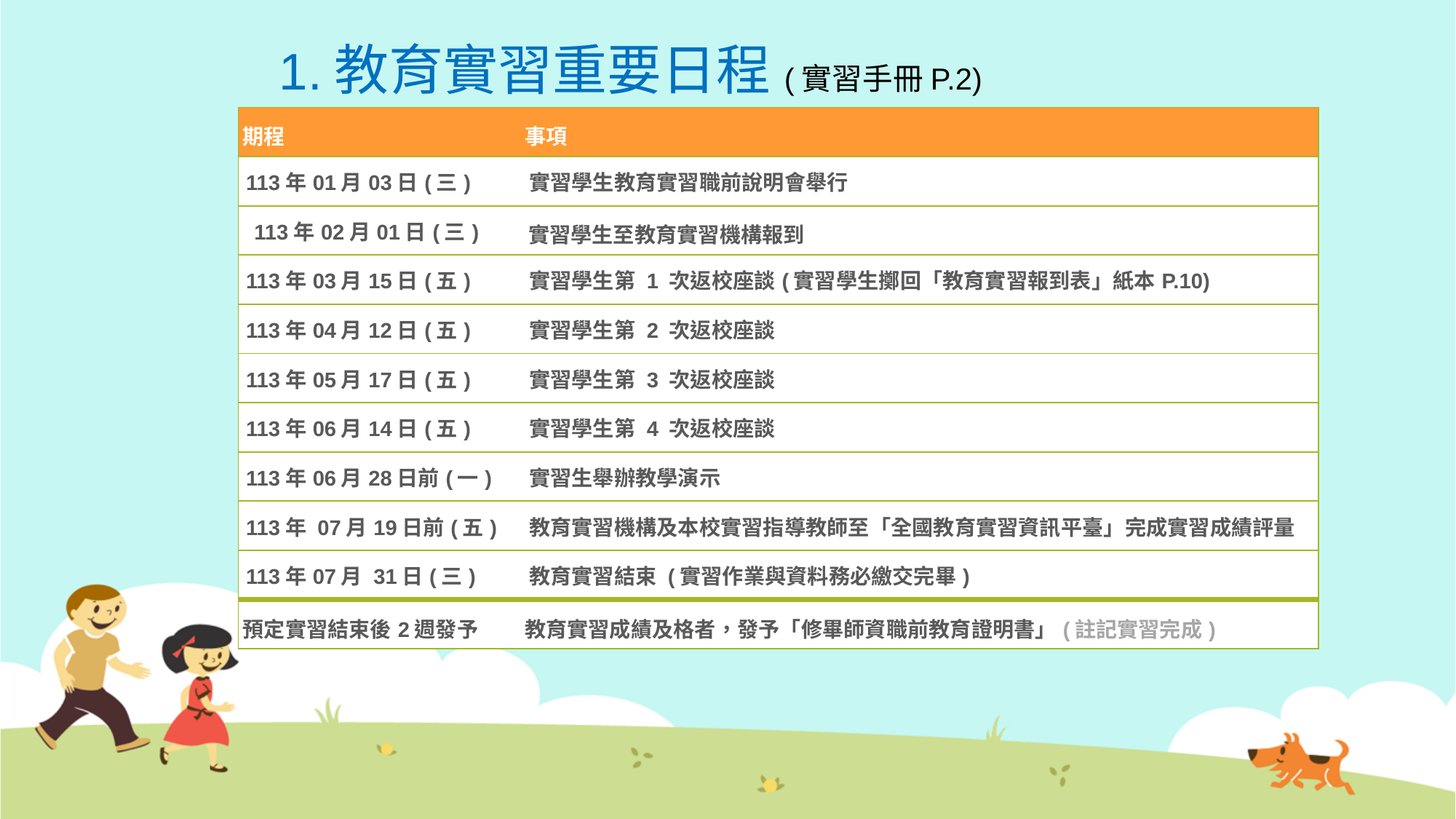

# 1.教育實習重要日程(實習手冊P.2)
| 期程 | 事項 |
| --- | --- |
| 113年01月03日(三) | 實習學生教育實習職前說明會舉行 |
| 113年02月01日(三) | 實習學生至教育實習機構報到 |
| 113年03月15日(五) | 實習學生第 1 次返校座談(實習學生擲回「教育實習報到表」紙本P.10) |
| 113年04月12日(五) | 實習學生第 2 次返校座談 |
| 113年05月17日(五) | 實習學生第 3 次返校座談 |
| 113年06月14日(五) | 實習學生第 4 次返校座談 |
| 113年06月28日前(一) | 實習生舉辦教學演示 |
| 113年 07月19日前(五) | 教育實習機構及本校實習指導教師至「全國教育實習資訊平臺」完成實習成績評量 |
| 113年07月 31日(三) | 教育實習結束 (實習作業與資料務必繳交完畢) |
| 預定實習結束後2週發予 | 教育實習成績及格者，發予「修畢師資職前教育證明書」(註記實習完成) |